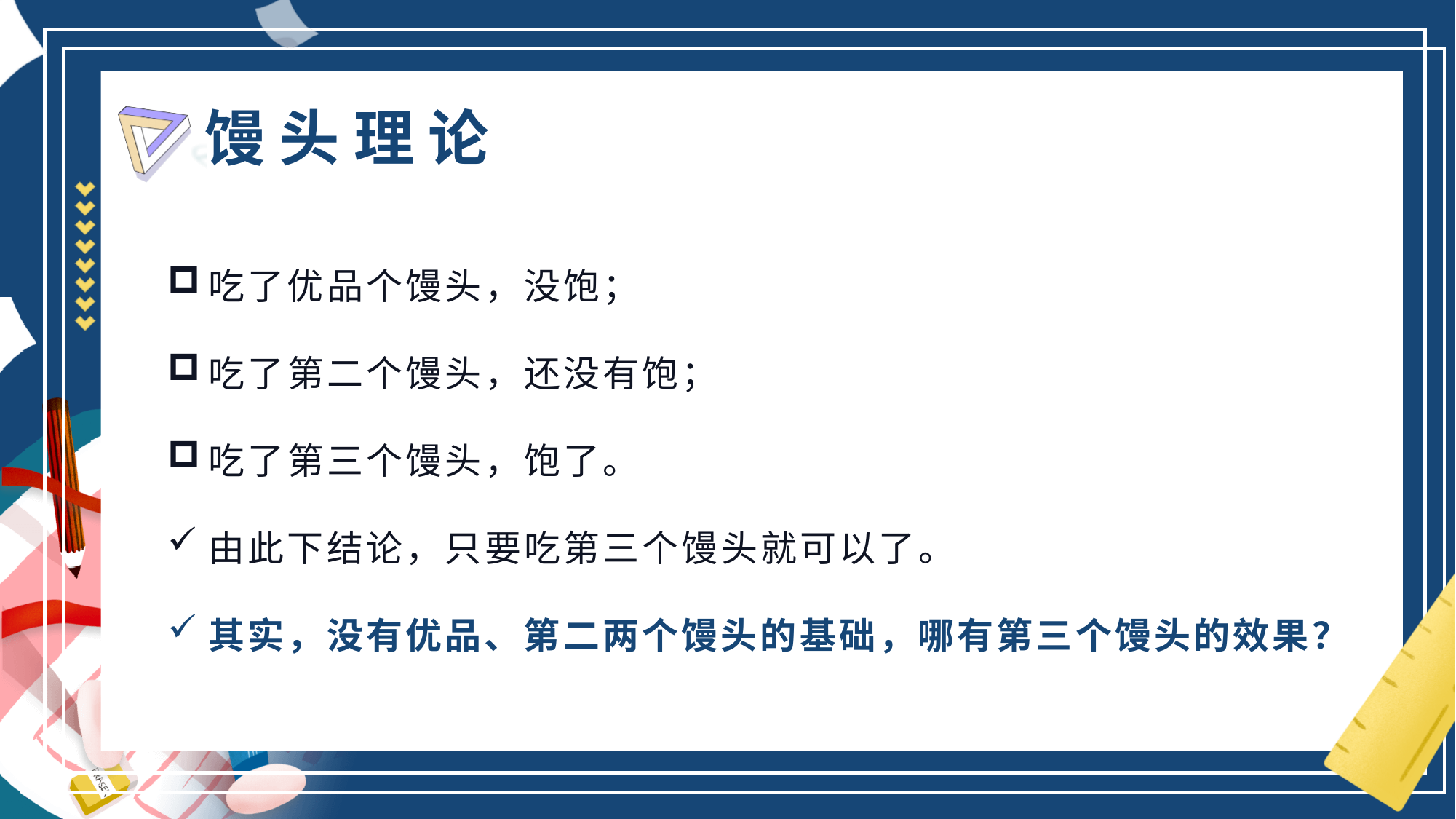

吃了优品个馒头，没饱；
吃了第二个馒头，还没有饱；
吃了第三个馒头，饱了。
由此下结论，只要吃第三个馒头就可以了。
其实，没有优品、第二两个馒头的基础，哪有第三个馒头的效果？